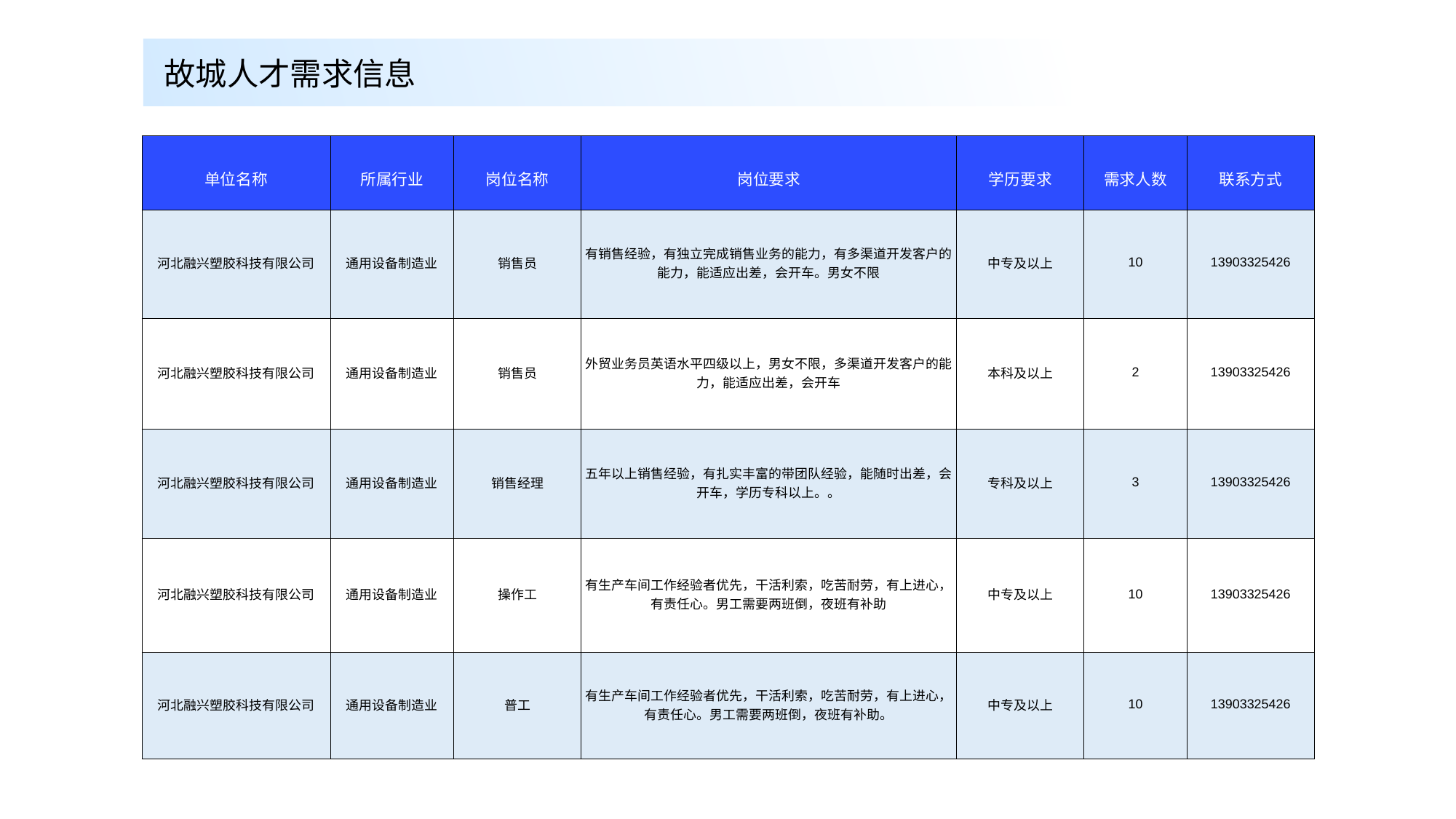

故城人才需求信息
| 单位名称 | 所属行业 | 岗位名称 | 岗位要求 | 学历要求 | 需求人数 | 联系方式 |
| --- | --- | --- | --- | --- | --- | --- |
| 河北融兴塑胶科技有限公司 | 通用设备制造业 | 销售员 | 有销售经验，有独立完成销售业务的能力，有多渠道开发客户的能力，能适应出差，会开车。男女不限 | 中专及以上 | 10 | 13903325426 |
| 河北融兴塑胶科技有限公司 | 通用设备制造业 | 销售员 | 外贸业务员英语水平四级以上，男女不限，多渠道开发客户的能力，能适应出差，会开车 | 本科及以上 | 2 | 13903325426 |
| 河北融兴塑胶科技有限公司 | 通用设备制造业 | 销售经理 | 五年以上销售经验，有扎实丰富的带团队经验，能随时出差，会开车，学历专科以上。。 | 专科及以上 | 3 | 13903325426 |
| 河北融兴塑胶科技有限公司 | 通用设备制造业 | 操作工 | 有生产车间工作经验者优先，干活利索，吃苦耐劳，有上进心，有责任心。男工需要两班倒，夜班有补助 | 中专及以上 | 10 | 13903325426 |
| 河北融兴塑胶科技有限公司 | 通用设备制造业 | 普工 | 有生产车间工作经验者优先，干活利索，吃苦耐劳，有上进心，有责任心。男工需要两班倒，夜班有补助。 | 中专及以上 | 10 | 13903325426 |
45